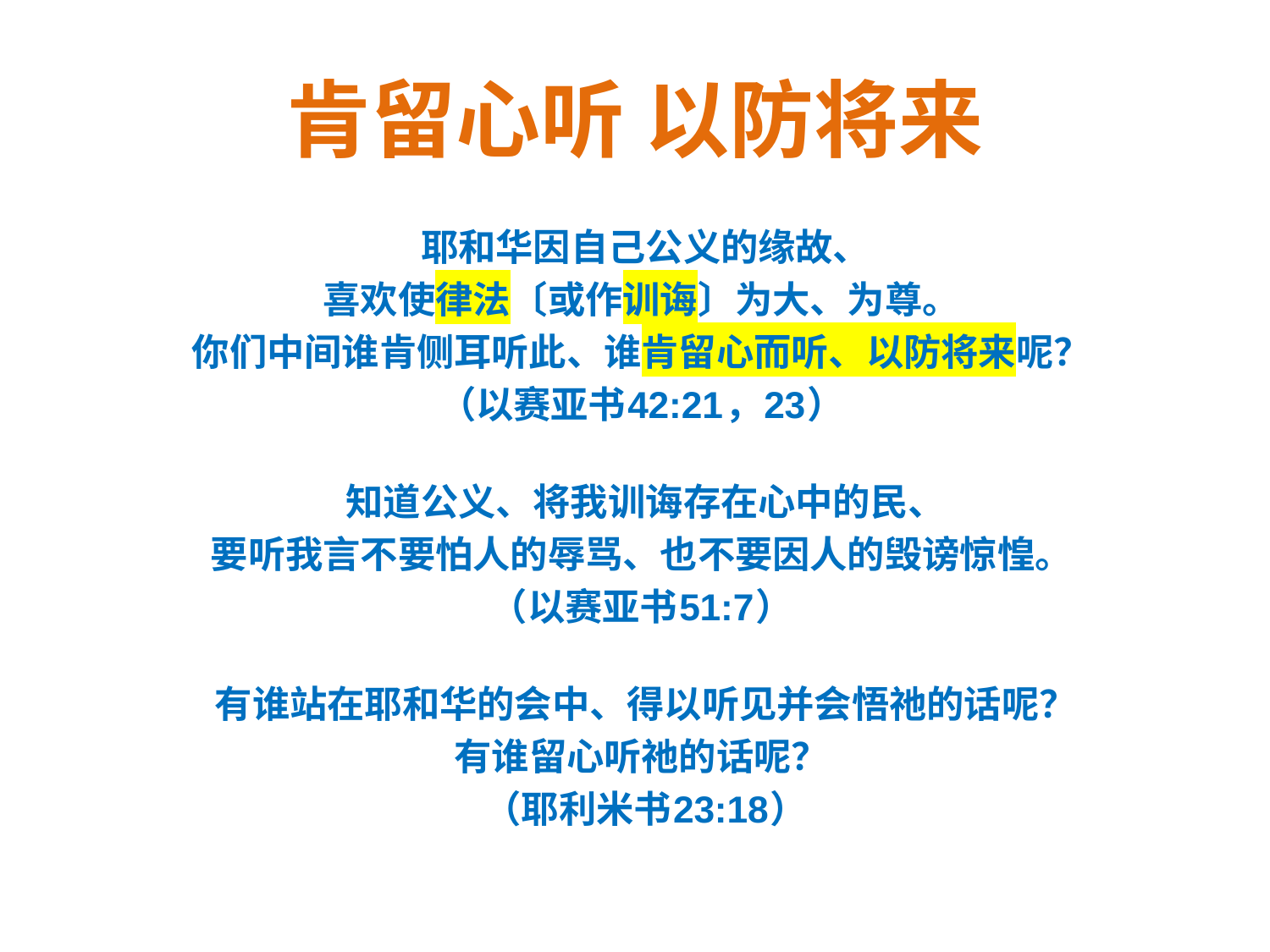

# 肯留心听 以防将来
耶和华因自己公义的缘故、
喜欢使律法〔或作训诲〕为大、为尊。
你们中间谁肯侧耳听此、谁肯留心而听、以防将来呢？
（以赛亚书42:21，23）

知道公义、将我训诲存在心中的民、
要听我言不要怕人的辱骂、也不要因人的毁谤惊惶。
（以赛亚书51:7）

有谁站在耶和华的会中、得以听见并会悟祂的话呢？
有谁留心听祂的话呢？
（耶利米书23:18）